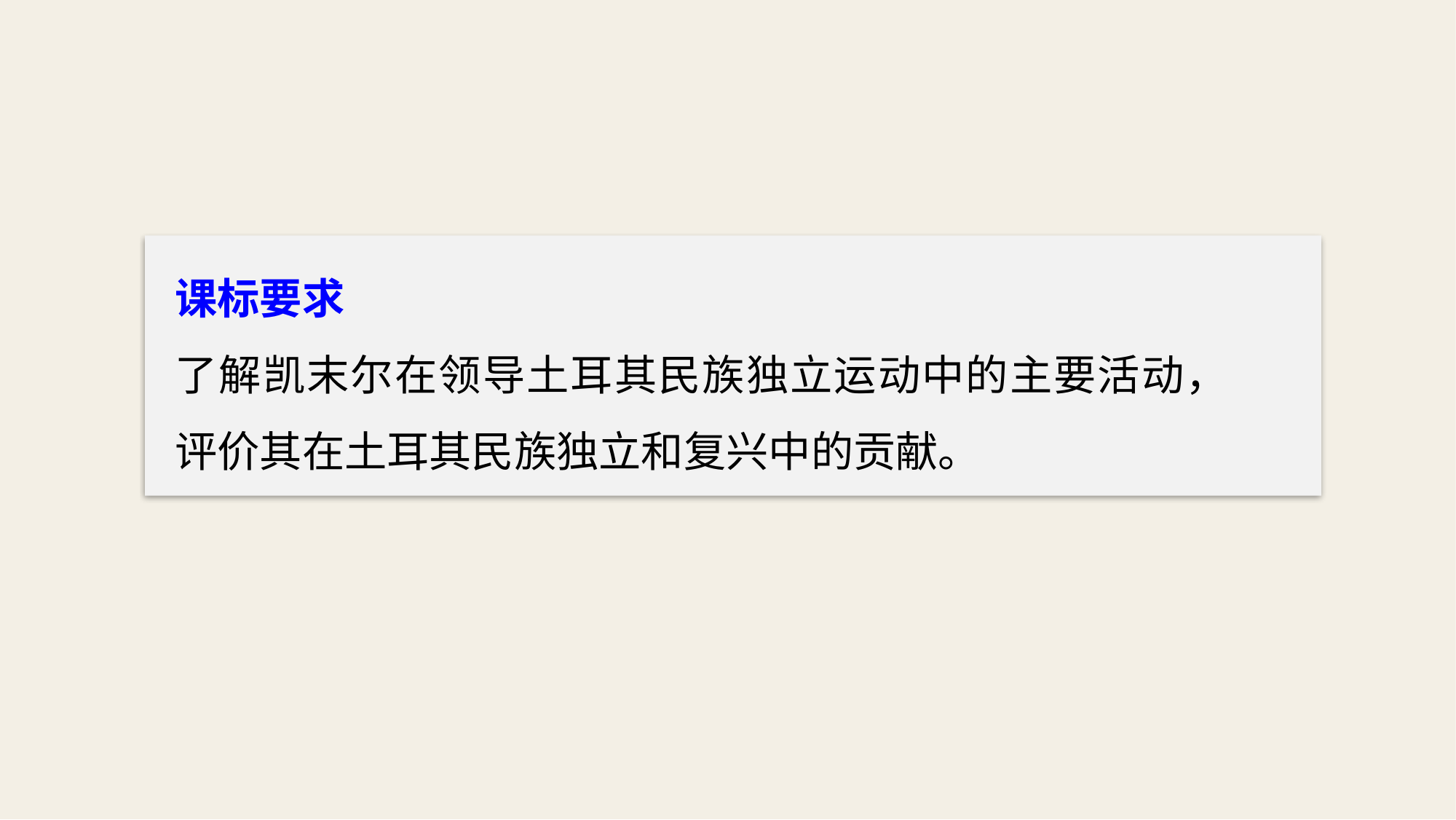

课标要求
了解凯末尔在领导土耳其民族独立运动中的主要活动，评价其在土耳其民族独立和复兴中的贡献。